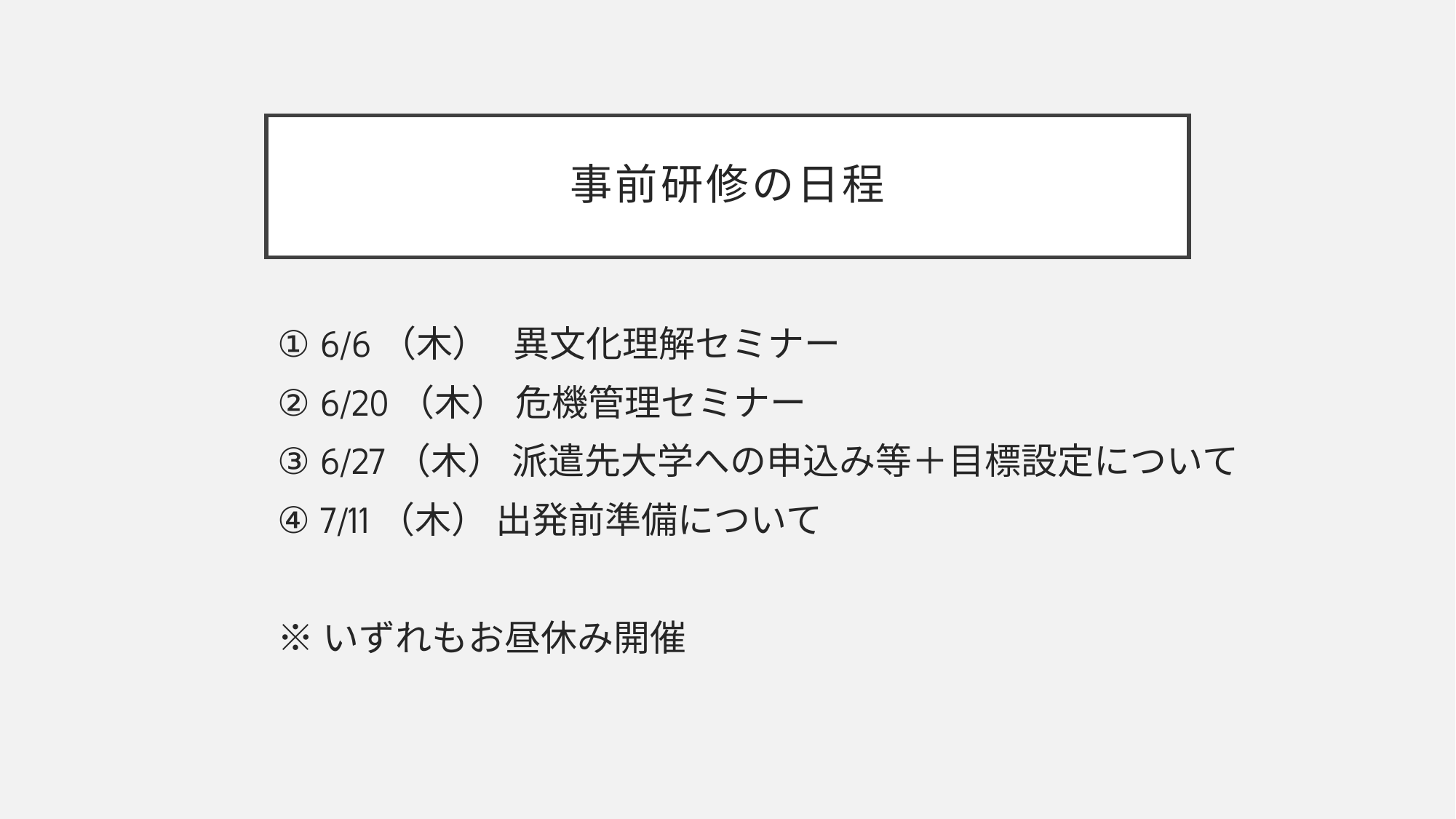

# 事前研修の日程
① 6/6（木）   異文化理解セミナー
② 6/20（木） 危機管理セミナー
③ 6/27（木） 派遣先大学への申込み等＋目標設定について
④ 7/11（木） 出発前準備について

※いずれもお昼休み開催